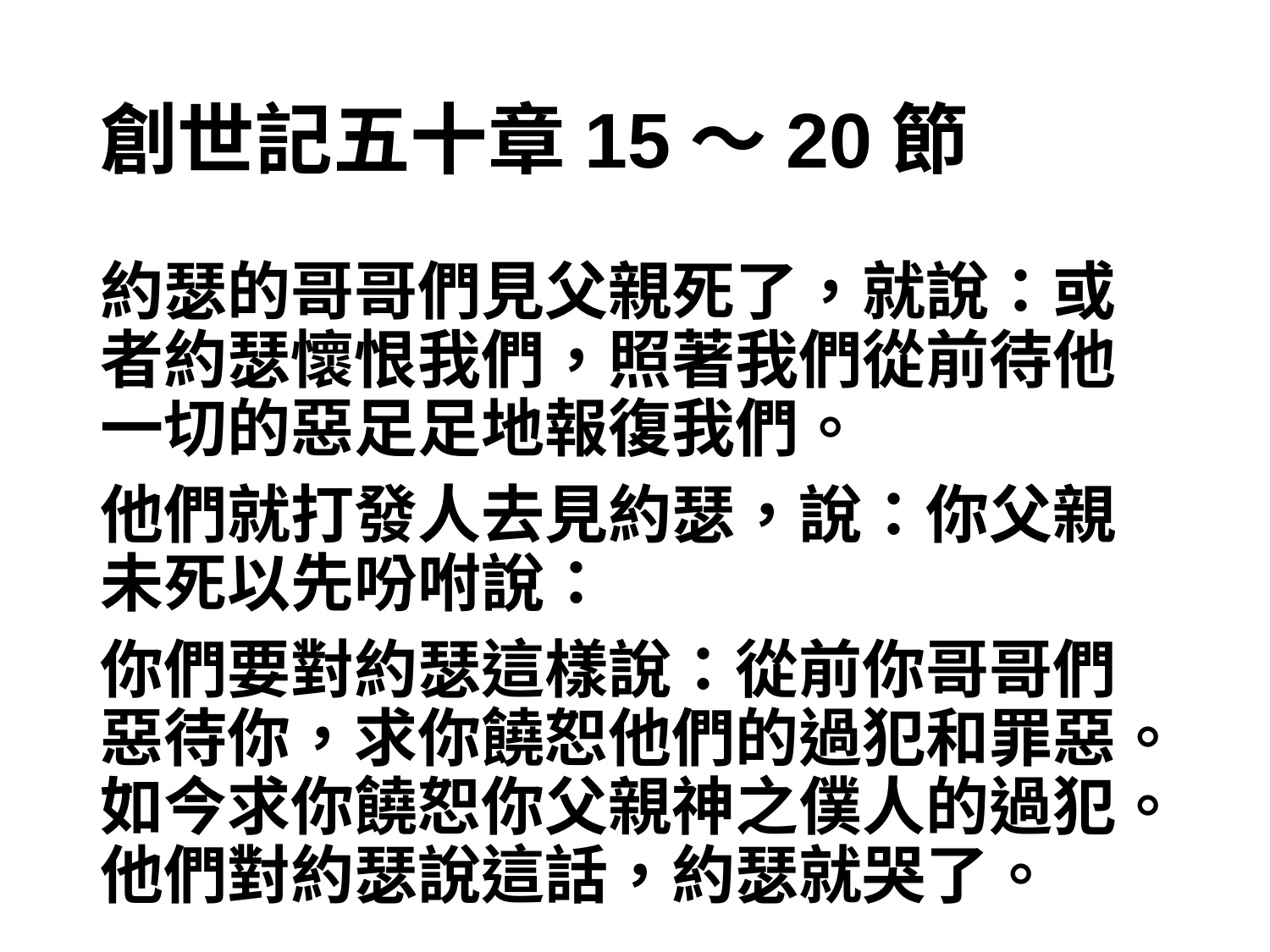

# 創世記五十章15～20節
約瑟的哥哥們見父親死了，就說：或者約瑟懷恨我們，照著我們從前待他一切的惡足足地報復我們。
他們就打發人去見約瑟，說：你父親未死以先吩咐說：
你們要對約瑟這樣說：從前你哥哥們惡待你，求你饒恕他們的過犯和罪惡。如今求你饒恕你父親神之僕人的過犯。他們對約瑟說這話，約瑟就哭了。